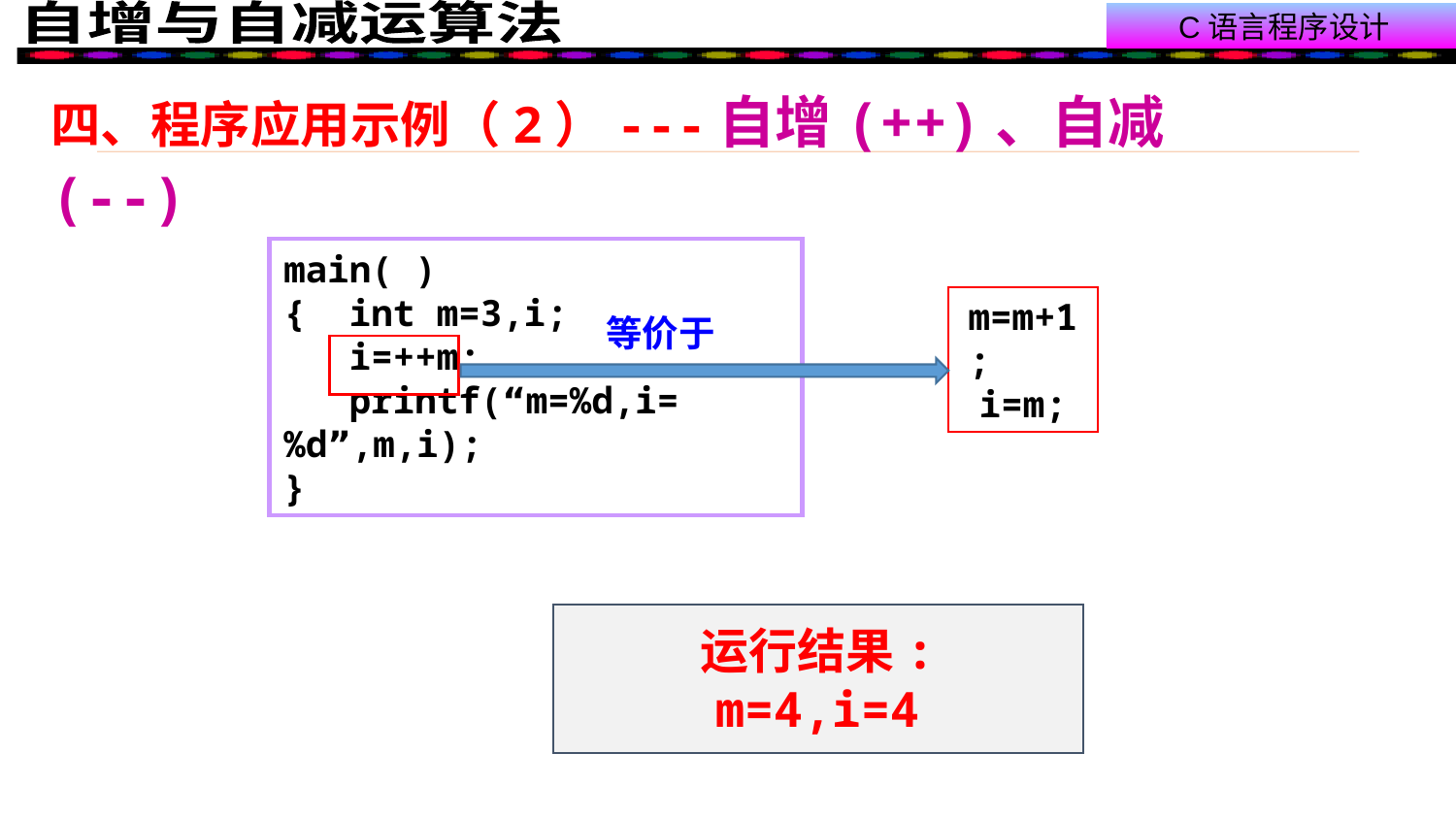

四、程序应用示例（2）---自增(++)、自减(--)
main( )
{  int m=3,i;
   i=++m;
   printf(“m=%d,i=%d”,m,i);
}
等价于
m=m+1;
i=m;

运行结果:
m=4,i=4